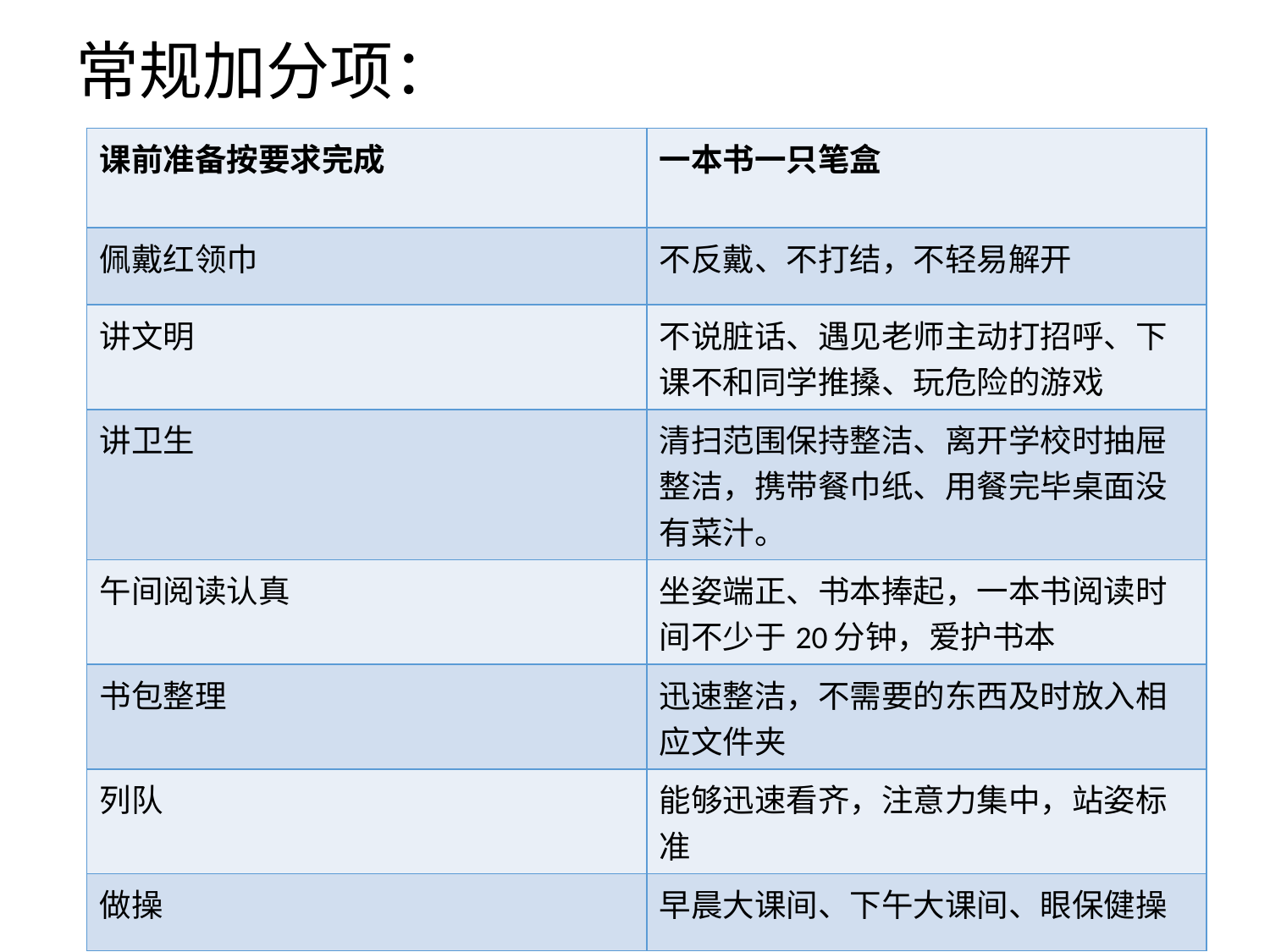

常规加分项：
| 课前准备按要求完成 | 一本书一只笔盒 |
| --- | --- |
| 佩戴红领巾 | 不反戴、不打结，不轻易解开 |
| 讲文明 | 不说脏话、遇见老师主动打招呼、下课不和同学推搡、玩危险的游戏 |
| 讲卫生 | 清扫范围保持整洁、离开学校时抽屉整洁，携带餐巾纸、用餐完毕桌面没有菜汁。 |
| 午间阅读认真 | 坐姿端正、书本捧起，一本书阅读时间不少于20分钟，爱护书本 |
| 书包整理 | 迅速整洁，不需要的东西及时放入相应文件夹 |
| 列队 | 能够迅速看齐，注意力集中，站姿标准 |
| 做操 | 早晨大课间、下午大课间、眼保健操 |